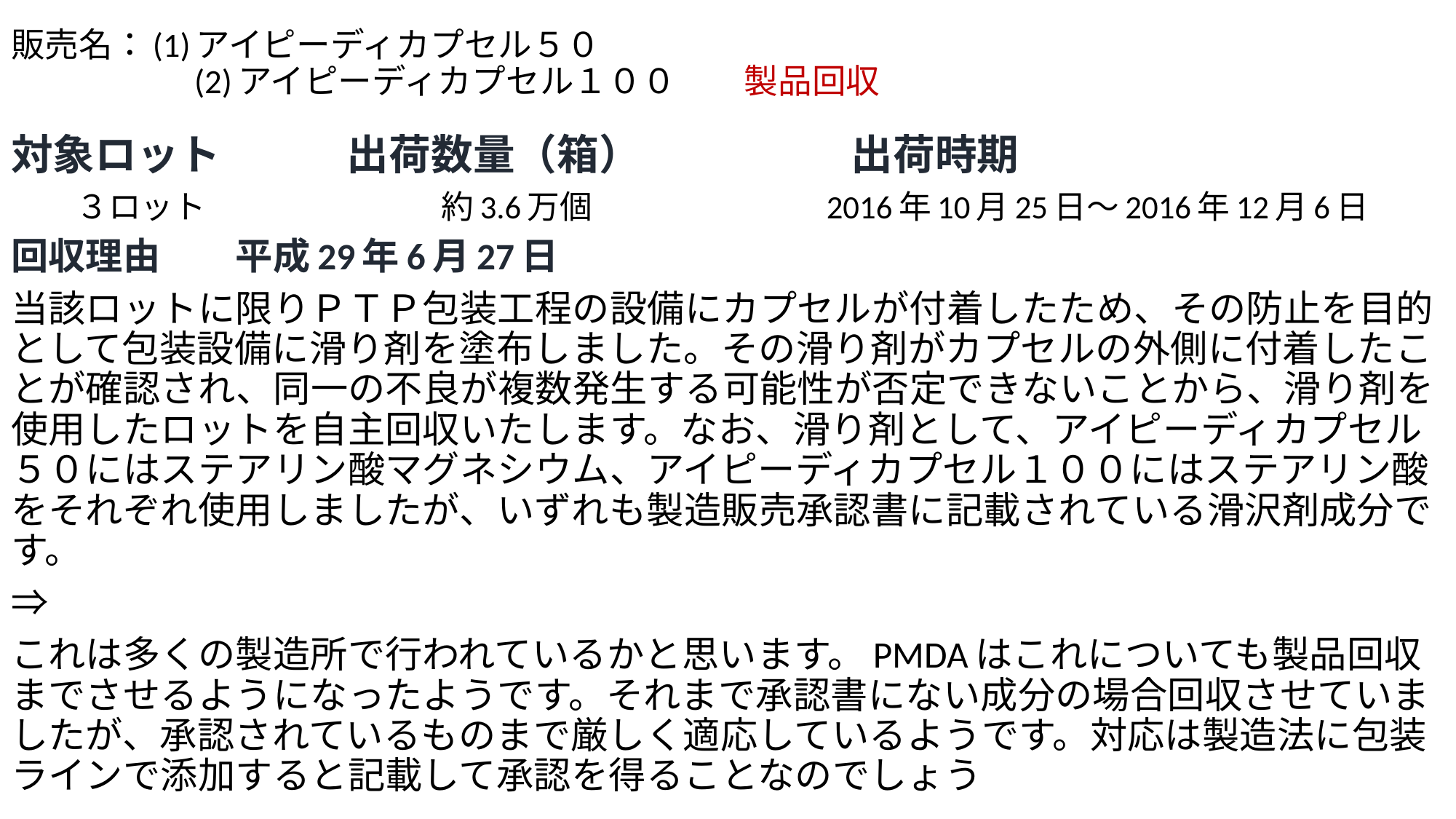

# 販売名：(1)アイピーディカプセル５０ 　　　　　 (2)アイピーディカプセル１００　　製品回収
対象ロット　　　出荷数量（箱）　　　　　出荷時期
　　３ロット　　　　　　 　約3.6万個　　　　　　　2016年10月25日～2016年12月6日
回収理由　　平成29年6月27日
当該ロットに限りＰＴＰ包装工程の設備にカプセルが付着したため、その防止を目的として包装設備に滑り剤を塗布しました。その滑り剤がカプセルの外側に付着したことが確認され、同一の不良が複数発生する可能性が否定できないことから、滑り剤を使用したロットを自主回収いたします。なお、滑り剤として、アイピーディカプセル５０にはステアリン酸マグネシウム、アイピーディカプセル１００にはステアリン酸をそれぞれ使用しましたが、いずれも製造販売承認書に記載されている滑沢剤成分です。
⇒
これは多くの製造所で行われているかと思います。PMDAはこれについても製品回収までさせるようになったようです。それまで承認書にない成分の場合回収させていましたが、承認されているものまで厳しく適応しているようです。対応は製造法に包装ラインで添加すると記載して承認を得ることなのでしょう